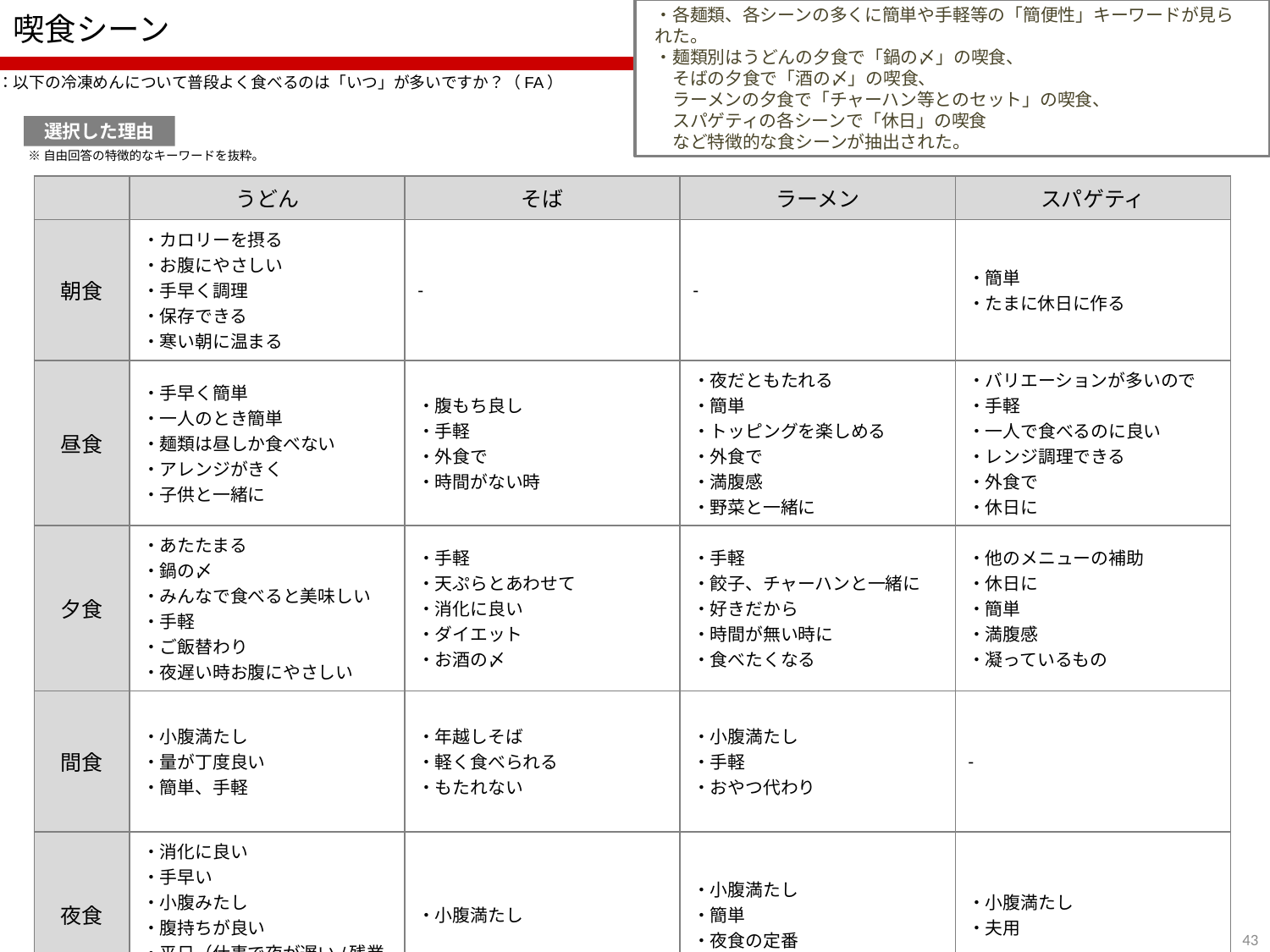

・各麺類、各シーンの多くに簡単や手軽等の「簡便性」キーワードが見られた。
・麺類別はうどんの夕食で「鍋の〆」の喫食、
　そばの夕食で「酒の〆」の喫食、
　ラーメンの夕食で「チャーハン等とのセット」の喫食、
　スパゲティの各シーンで「休日」の喫食
　など特徴的な食シーンが抽出された。
# 喫食シーン
Q：以下の冷凍めんについて普段よく食べるのは「いつ」が多いですか？（FA）
選択した理由
※自由回答の特徴的なキーワードを抜粋。
|  | うどん | そば | ラーメン | スパゲティ |
| --- | --- | --- | --- | --- |
| 朝食 | ・カロリーを摂る ・お腹にやさしい ・手早く調理 ・保存できる ・寒い朝に温まる | - | - | ・簡単 ・たまに休日に作る |
| 昼食 | ・手早く簡単 ・一人のとき簡単 ・麺類は昼しか食べない ・アレンジがきく ・子供と一緒に | ・腹もち良し ・手軽 ・外食で ・時間がない時 | ・夜だともたれる ・簡単 ・トッピングを楽しめる ・外食で ・満腹感 ・野菜と一緒に | ・バリエーションが多いので ・手軽 ・一人で食べるのに良い ・レンジ調理できる ・外食で ・休日に |
| 夕食 | ・あたたまる ・鍋の〆 ・みんなで食べると美味しい ・手軽 ・ご飯替わり ・夜遅い時お腹にやさしい | ・手軽 ・天ぷらとあわせて ・消化に良い ・ダイエット ・お酒の〆 | ・手軽 ・餃子、チャーハンと一緒に ・好きだから ・時間が無い時に ・食べたくなる | ・他のメニューの補助 ・休日に ・簡単 ・満腹感 ・凝っているもの |
| 間食 | ・小腹満たし ・量が丁度良い ・簡単、手軽 | ・年越しそば ・軽く食べられる ・もたれない | ・小腹満たし ・手軽 ・おやつ代わり | - |
| 夜食 | ・消化に良い ・手早い ・小腹みたし ・腹持ちが良い ・平日（仕事で夜が遅い/残業後） | ・小腹満たし | ・小腹満たし ・簡単 ・夜食の定番 | ・小腹満たし ・夫用 |
43